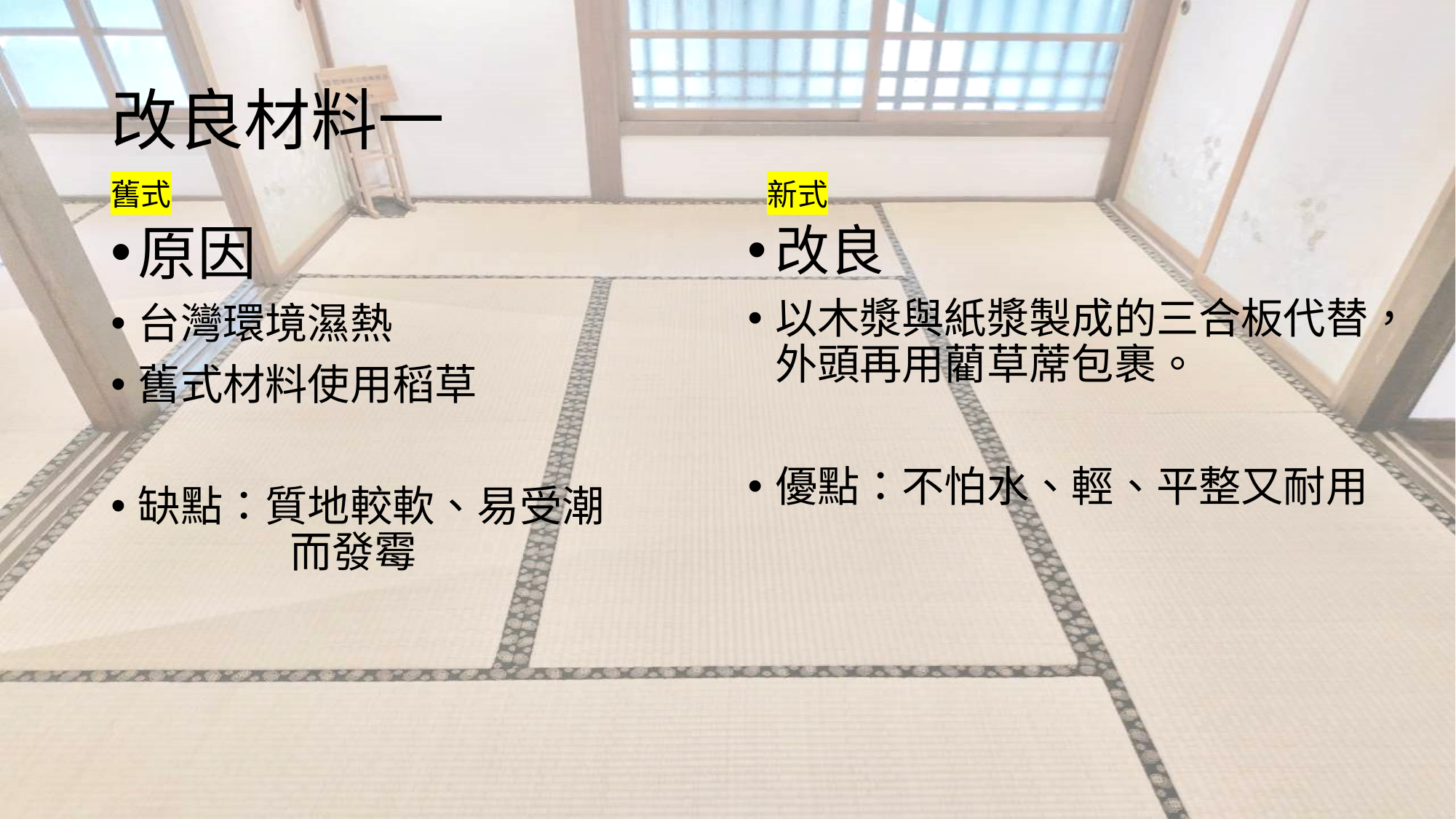

# 改良材料一
舊式
新式
原因
台灣環境濕熱
舊式材料使用稻草

缺點：質地較軟、易受潮	　而發霉

改良
以木漿與紙漿製成的三合板代替，外頭再用藺草蓆包裹。

優點：不怕水、輕、平整又耐用